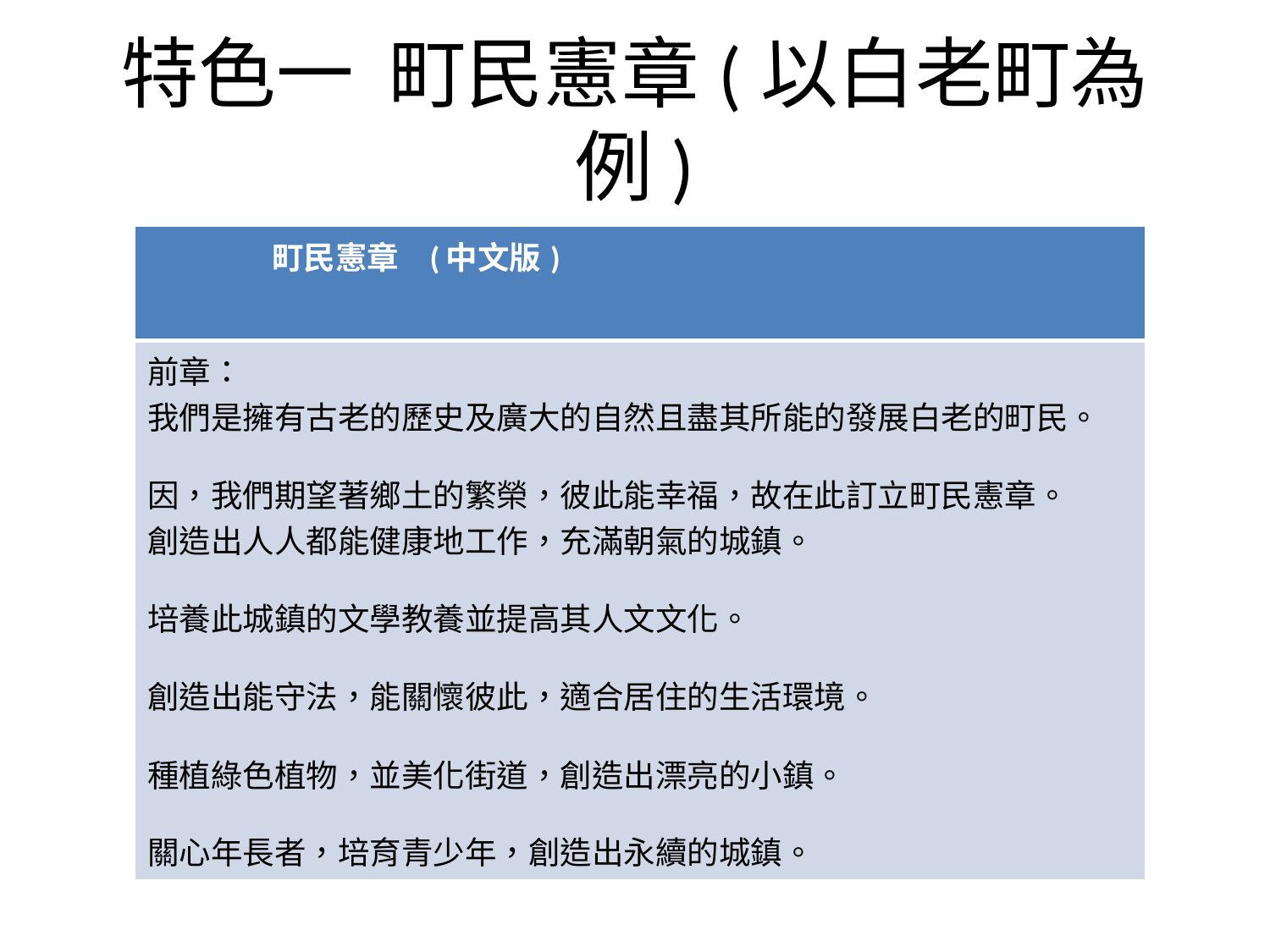

# 特色一  町民憲章(以白老町為例)
| 町民憲章 (中文版) |
| --- |
| 前章： 我們是擁有古老的歷史及廣大的自然且盡其所能的發展白老的町民。 因，我們期望著鄉土的繁榮，彼此能幸福，故在此訂立町民憲章。 創造出人人都能健康地工作，充滿朝氣的城鎮。 培養此城鎮的文學教養並提高其人文文化。 創造出能守法，能關懷彼此，適合居住的生活環境。 種植綠色植物，並美化街道，創造出漂亮的小鎮。 關心年長者，培育青少年，創造出永續的城鎮。 |